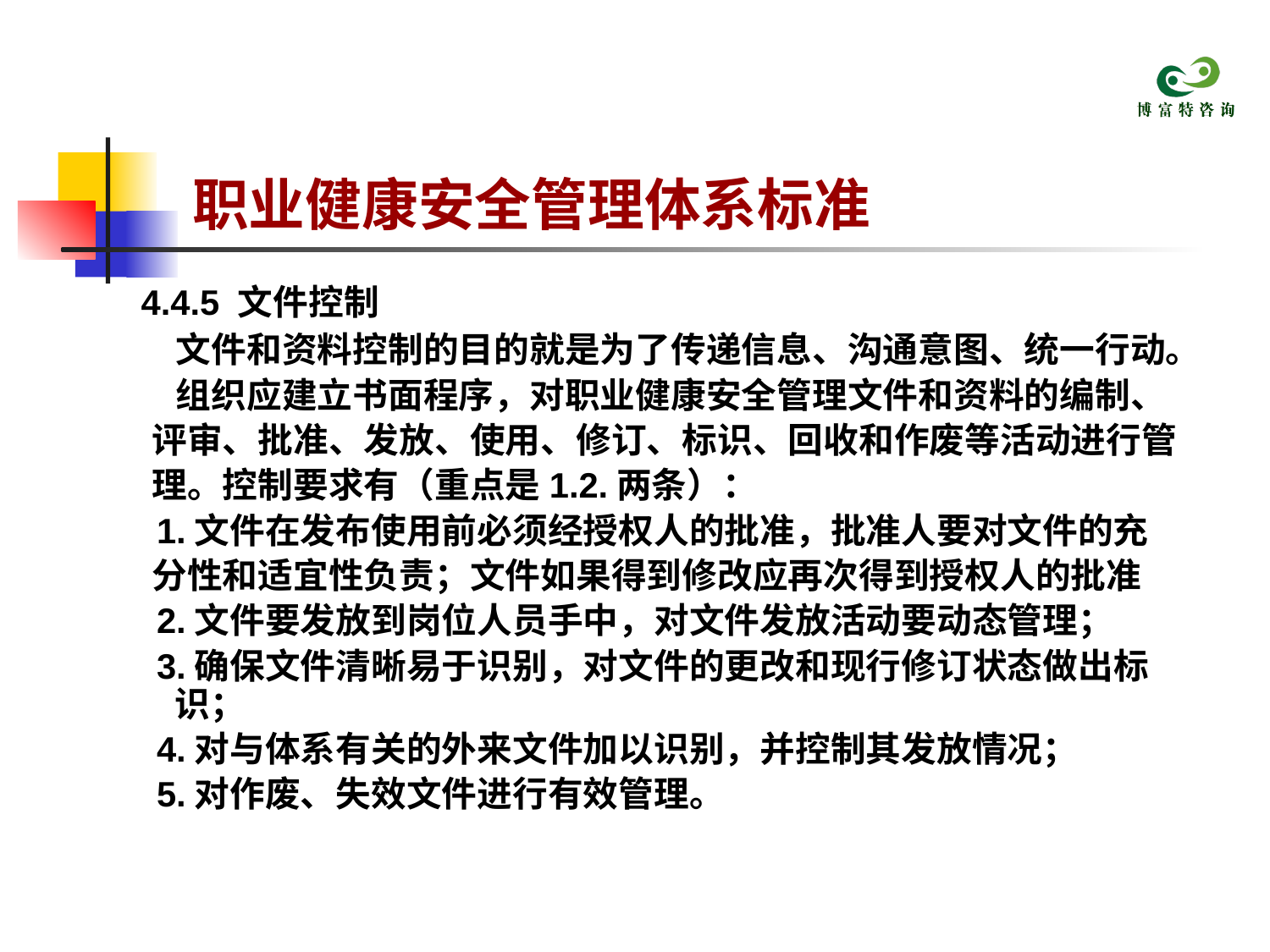

# 职业健康安全管理体系标准
 4.4.5 文件控制
     文件和资料控制的目的就是为了传递信息、沟通意图、统一行动。
     组织应建立书面程序，对职业健康安全管理文件和资料的编制、
  评审、批准、发放、使用、修订、标识、回收和作废等活动进行管
  理。控制要求有（重点是1.2.两条）：
   1.文件在发布使用前必须经授权人的批准，批准人要对文件的充
  分性和适宜性负责；文件如果得到修改应再次得到授权人的批准
   2.文件要发放到岗位人员手中，对文件发放活动要动态管理；
   3.确保文件清晰易于识别，对文件的更改和现行修订状态做出标识；
   4.对与体系有关的外来文件加以识别，并控制其发放情况；
   5.对作废、失效文件进行有效管理。
90